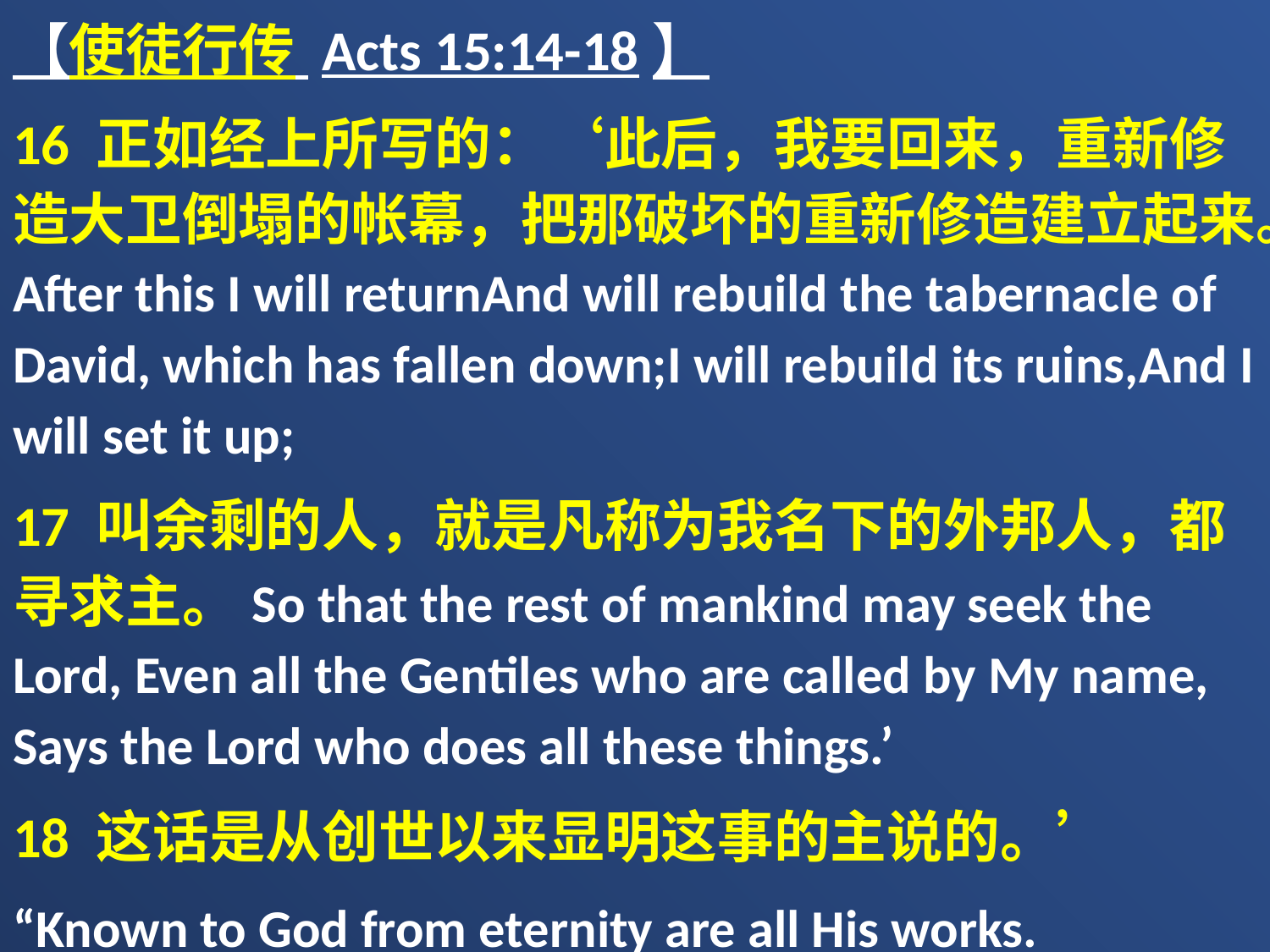

【使徒行传 Acts 15:14-18】
16 正如经上所写的：‘此后，我要回来，重新修造大卫倒塌的帐幕，把那破坏的重新修造建立起来。After this I will returnAnd will rebuild the tabernacle of David, which has fallen down;I will rebuild its ruins,And I will set it up;
17 叫余剩的人，就是凡称为我名下的外邦人，都寻求主。So that the rest of mankind may seek the Lord, Even all the Gentiles who are called by My name, Says the Lord who does all these things.’
18 这话是从创世以来显明这事的主说的。’
“Known to God from eternity are all His works.